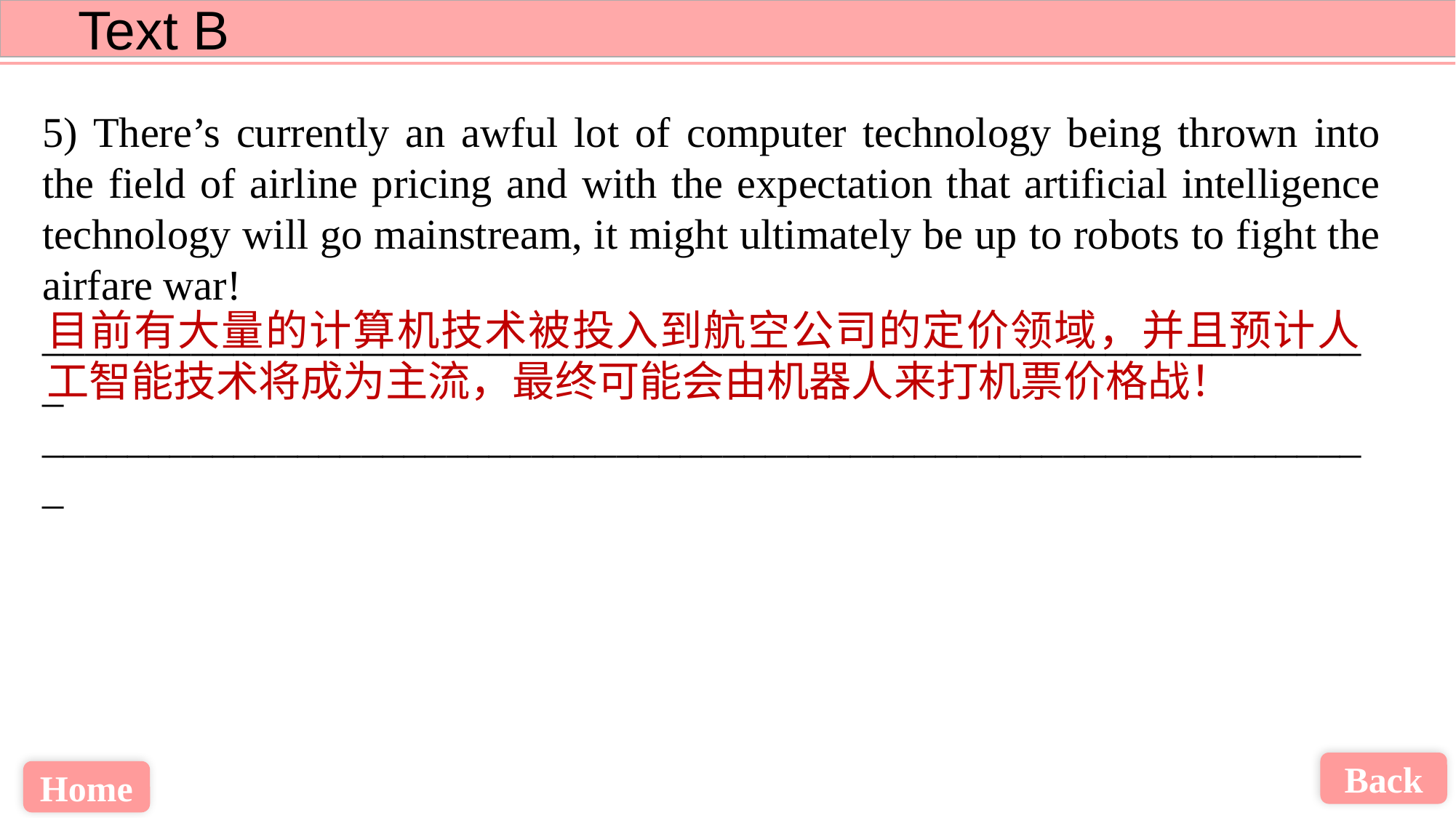

5) There’s currently an awful lot of computer technology being thrown into the field of airline pricing and with the expectation that artificial intelligence technology will go mainstream, it might ultimately be up to robots to fight the airfare war!
_______________________________________________________________
_______________________________________________________________
目前有大量的计算机技术被投入到航空公司的定价领域，并且预计人工智能技术将成为主流，最终可能会由机器人来打机票价格战！
Back